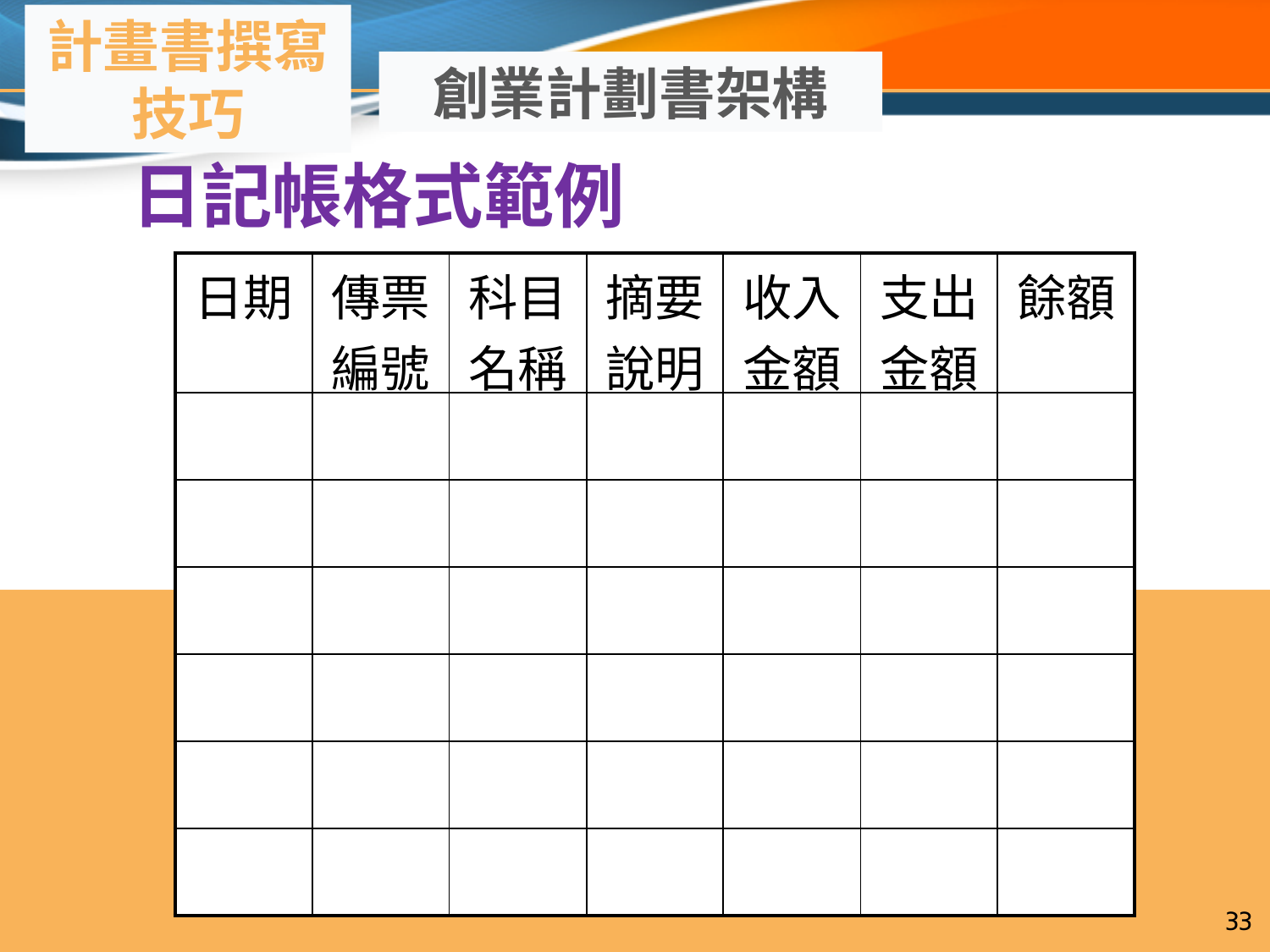

計畫書撰寫技巧
創業計劃書架構
日記帳格式範例
| 日期 | 傳票編號 | 科目名稱 | 摘要說明 | 收入金額 | 支出金額 | 餘額 |
| --- | --- | --- | --- | --- | --- | --- |
|  |  |  |  |  |  |  |
|  |  |  |  |  |  |  |
|  |  |  |  |  |  |  |
|  |  |  |  |  |  |  |
|  |  |  |  |  |  |  |
|  |  |  |  |  |  |  |

33